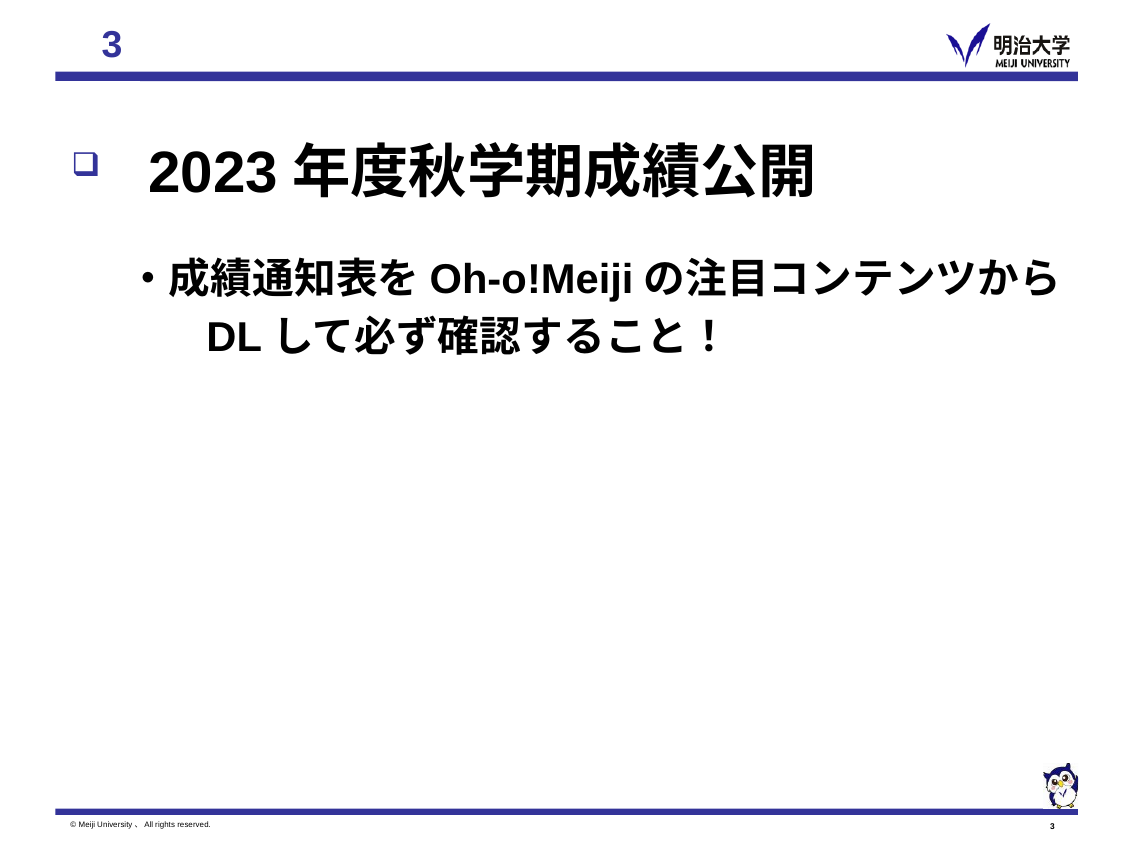

2023年度秋学期成績公開

　　・成績通知表をOh-o!Meijiの注目コンテンツから
　　　DLして必ず確認すること！

© Meiji University、All rights reserved.
3